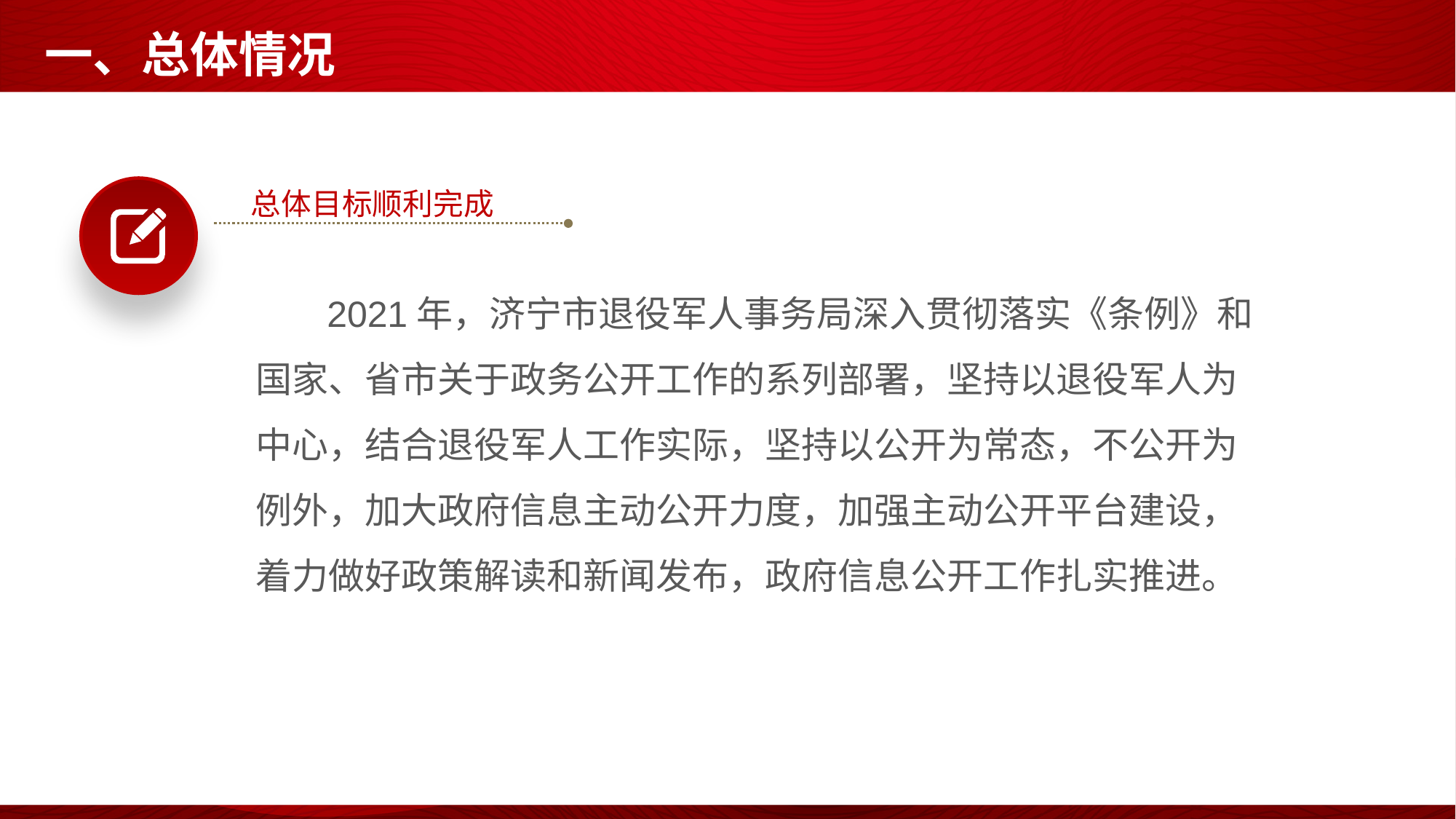

# 一、总体情况

总体目标顺利完成

       2021年，济宁市退役军人事务局深入贯彻落实《条例》和国家、省市关于政务公开工作的系列部署，坚持以退役军人为中心，结合退役军人工作实际，坚持以公开为常态，不公开为例外，加大政府信息主动公开力度，加强主动公开平台建设，着力做好政策解读和新闻发布，政府信息公开工作扎实推进。